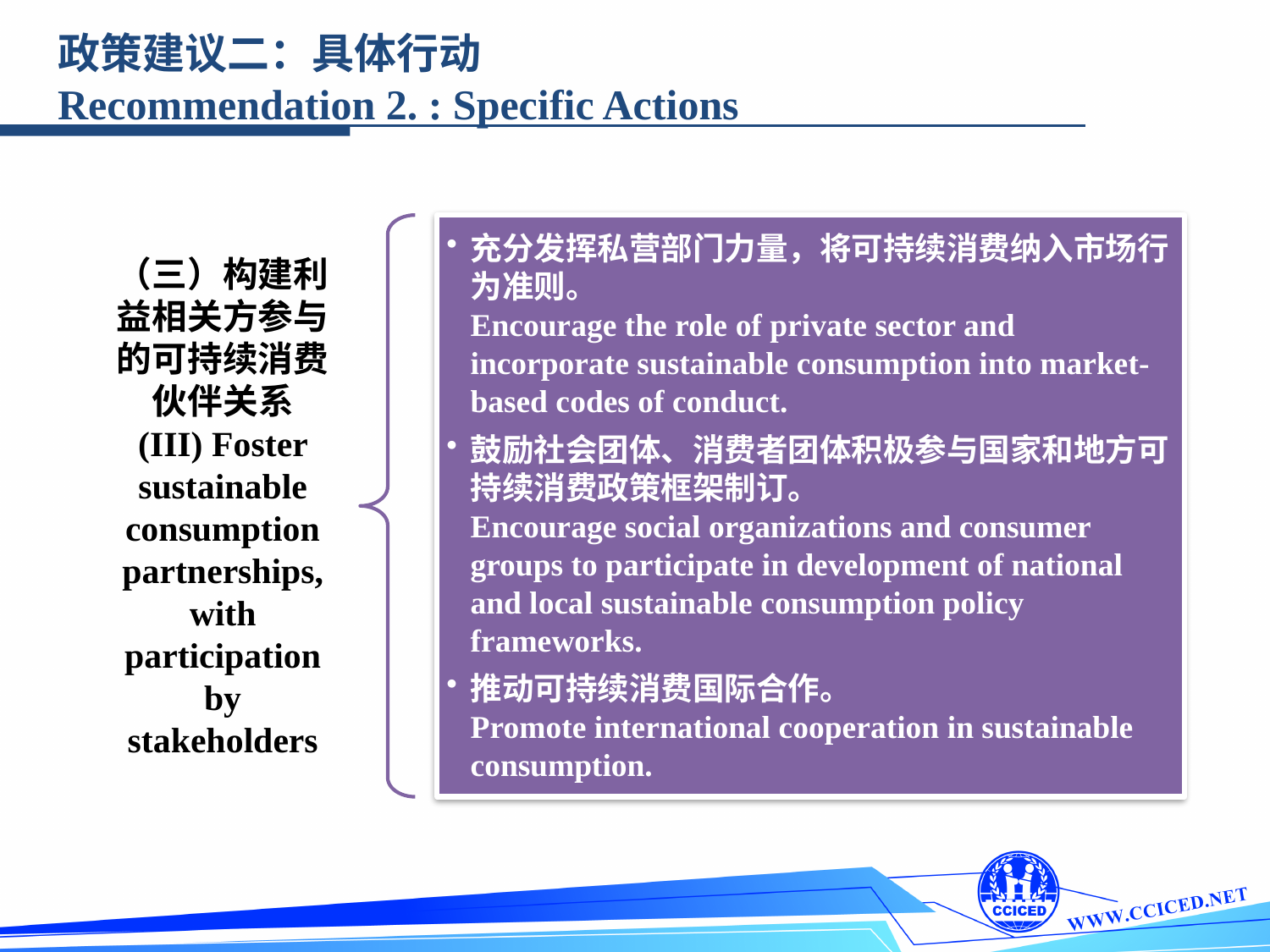

政策建议二：具体行动
Recommendation 2. : Specific Actions
（三）构建利益相关方参与的可持续消费伙伴关系
(III) Foster sustainable consumption partnerships, with participation by stakeholders
充分发挥私营部门力量，将可持续消费纳入市场行为准则。
Encourage the role of private sector and incorporate sustainable consumption into market-based codes of conduct.
鼓励社会团体、消费者团体积极参与国家和地方可持续消费政策框架制订。
Encourage social organizations and consumer groups to participate in development of national and local sustainable consumption policy frameworks.
推动可持续消费国际合作。
Promote international cooperation in sustainable consumption.